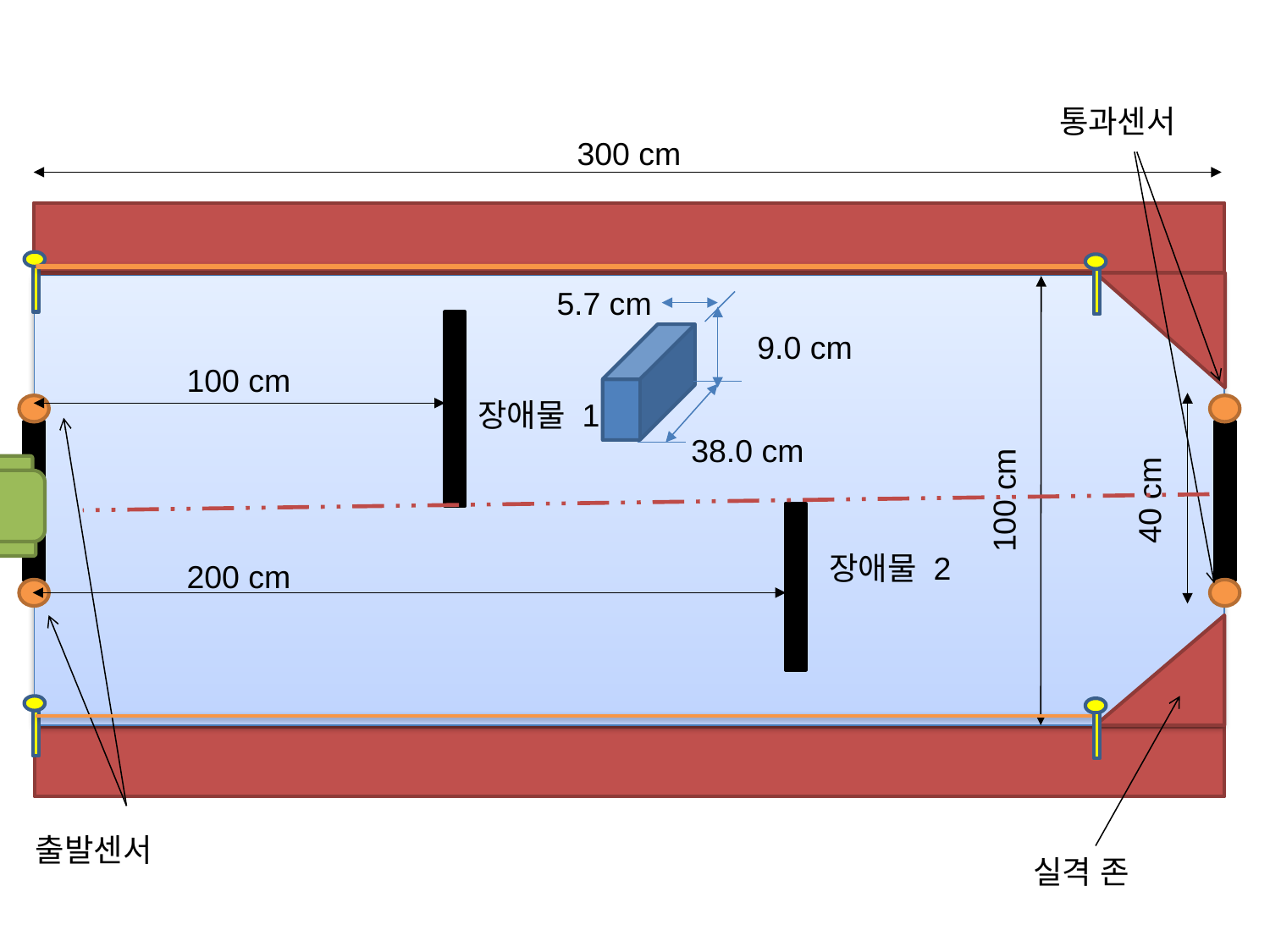

통과센서
300 cm

5.7 cm

9.0 cm

100 cm
장애물 1

38.0 cm

40 cm
100 cm

장애물 2
200 cm

출발센서
실격 존